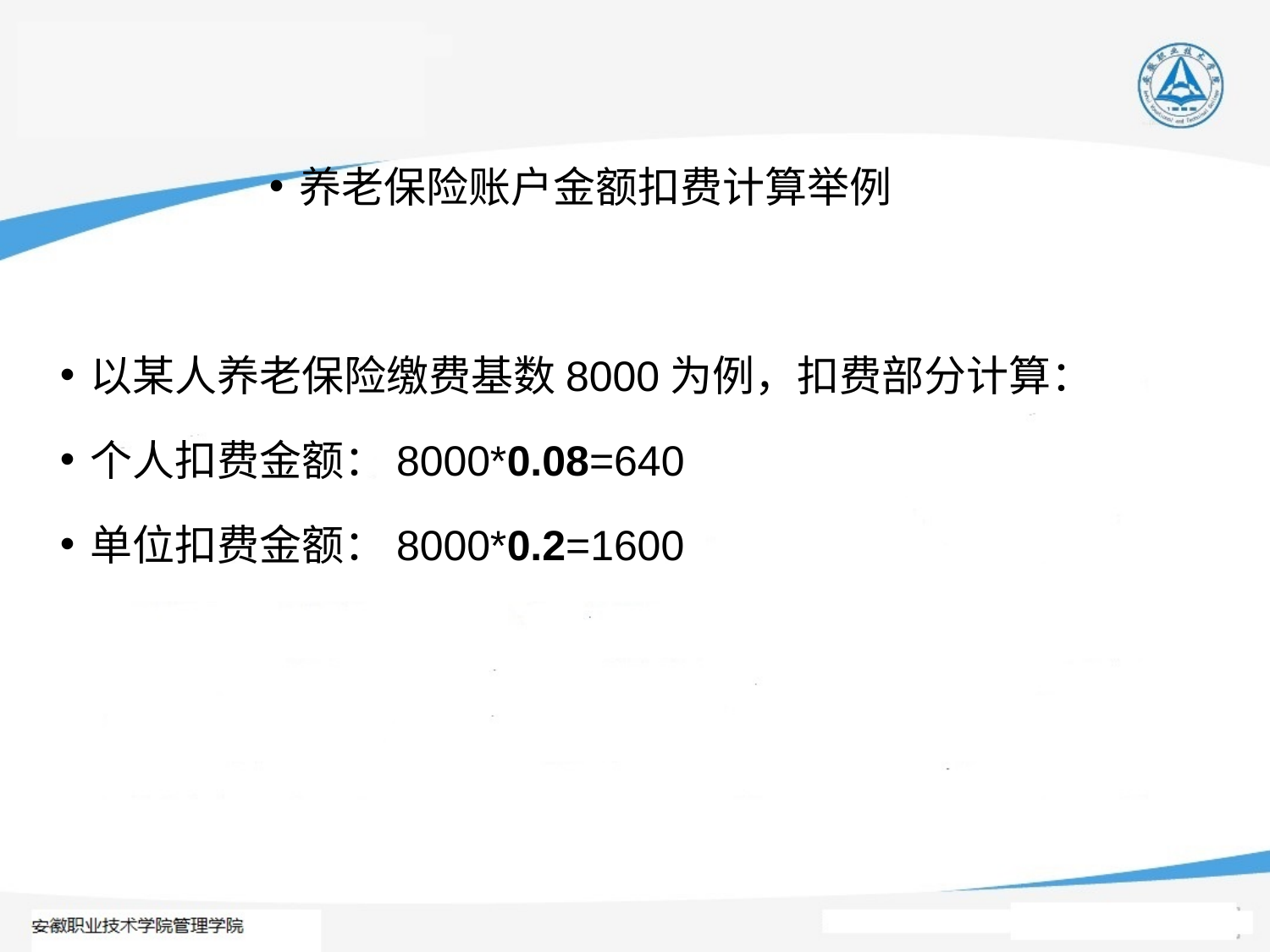

养老保险账户金额扣费计算举例
以某人养老保险缴费基数8000为例，扣费部分计算：
个人扣费金额：8000*0.08=640
单位扣费金额：8000*0.2=1600